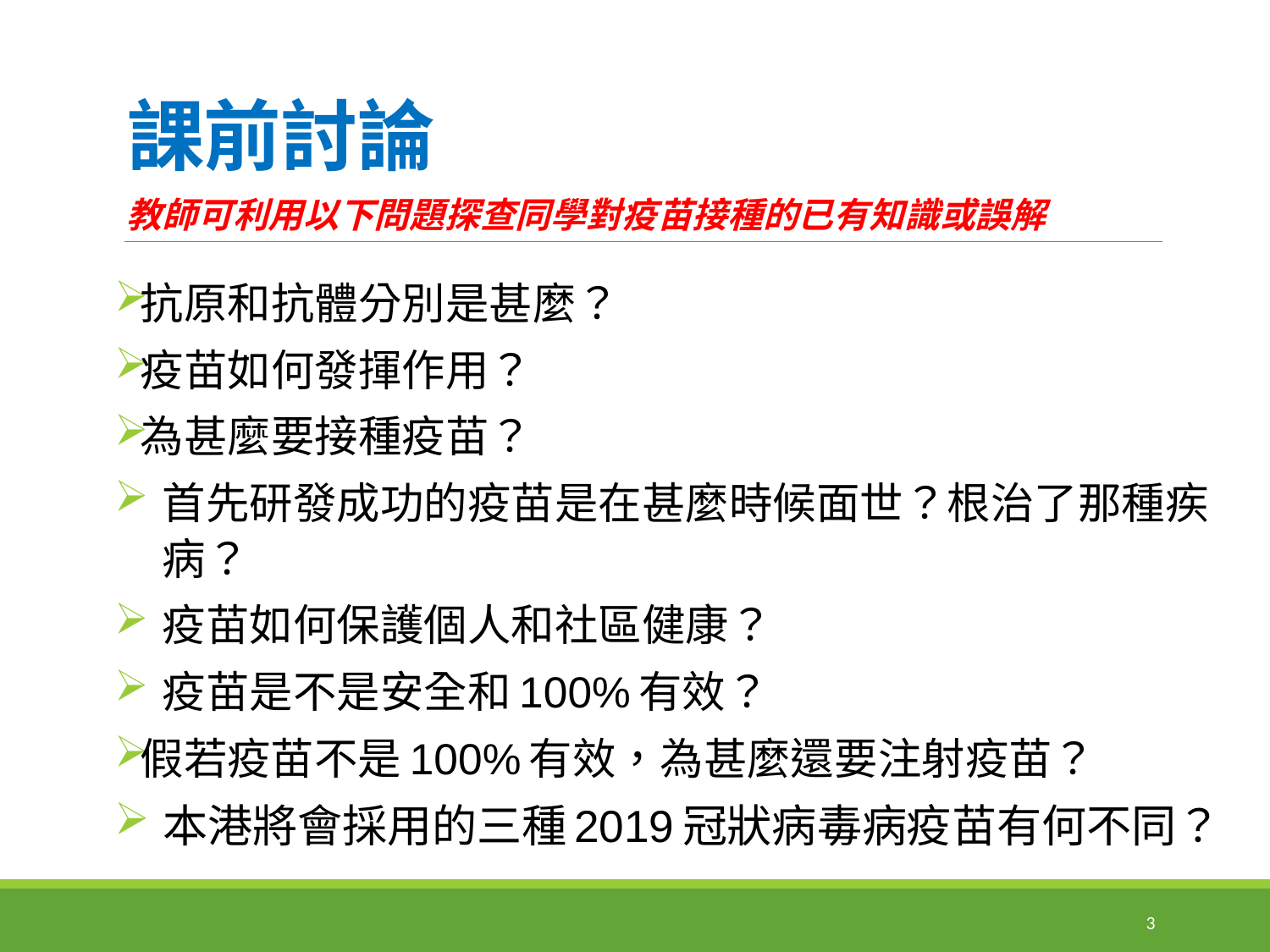

# 課前討論
教師可利用以下問題探查同學對疫苗接種的已有知識或誤解
抗原和抗體分別是甚麼？
疫苗如何發揮作用？
為甚麼要接種疫苗？
首先研發成功的疫苗是在甚麼時候面世？根治了那種疾病？
疫苗如何保護個人和社區健康？
疫苗是不是安全和100%有效？
假若疫苗不是100%有效，為甚麼還要注射疫苗？
本港將會採用的三種2019冠狀病毒病疫苗有何不同？

3